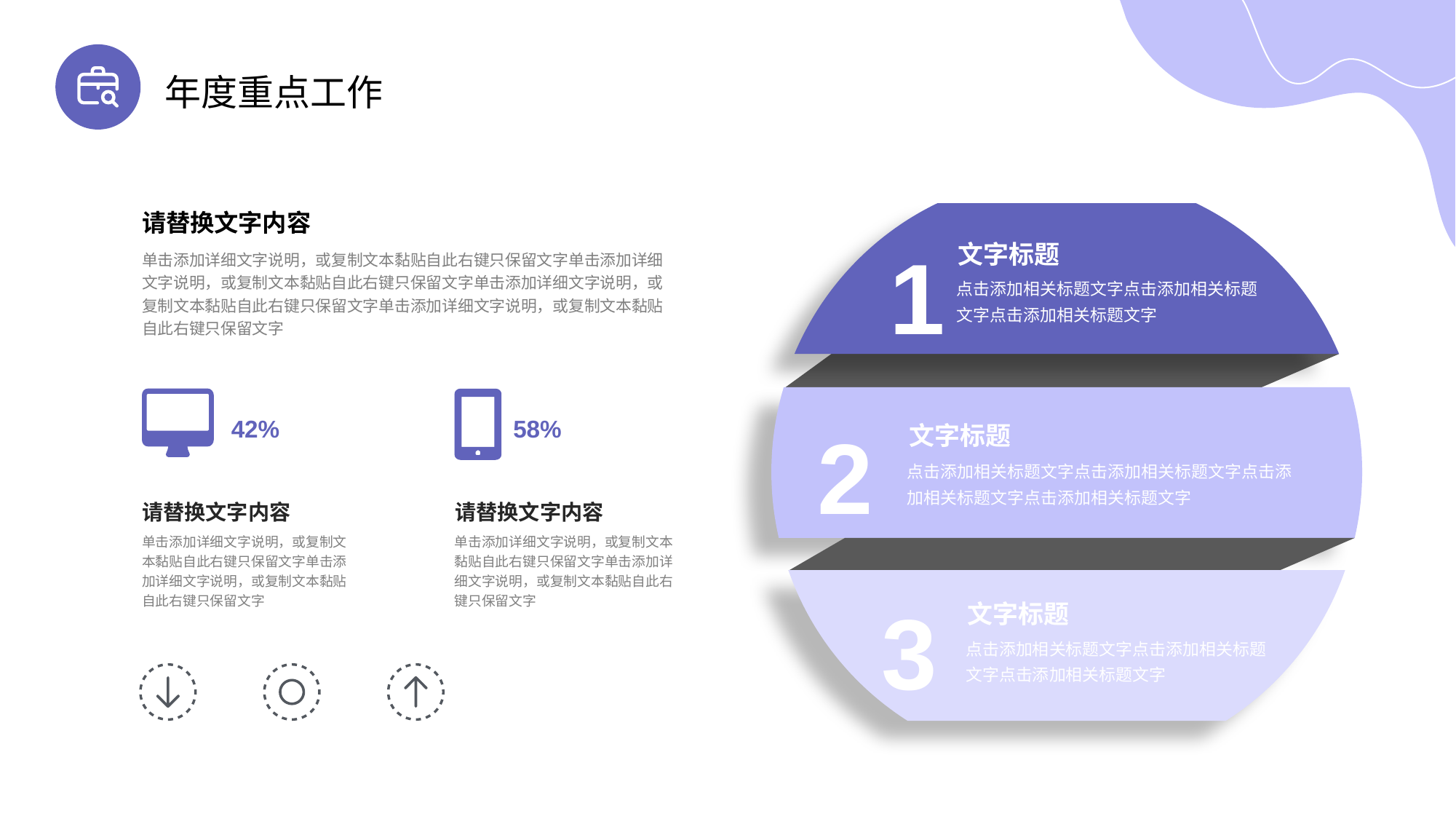

年度重点工作
1

文字标题
点击添加相关标题文字点击添加相关标题文字点击添加相关标题文字

2

文字标题
点击添加相关标题文字点击添加相关标题文字点击添加相关标题文字点击添加相关标题文字

3

文字标题
点击添加相关标题文字点击添加相关标题文字点击添加相关标题文字
请替换文字内容
单击添加详细文字说明，或复制文本黏贴自此右键只保留文字单击添加详细文字说明，或复制文本黏贴自此右键只保留文字单击添加详细文字说明，或复制文本黏贴自此右键只保留文字单击添加详细文字说明，或复制文本黏贴自此右键只保留文字

42%
58%
请替换文字内容
请替换文字内容
单击添加详细文字说明，或复制文本黏贴自此右键只保留文字单击添加详细文字说明，或复制文本黏贴自此右键只保留文字
单击添加详细文字说明，或复制文本黏贴自此右键只保留文字单击添加详细文字说明，或复制文本黏贴自此右键只保留文字